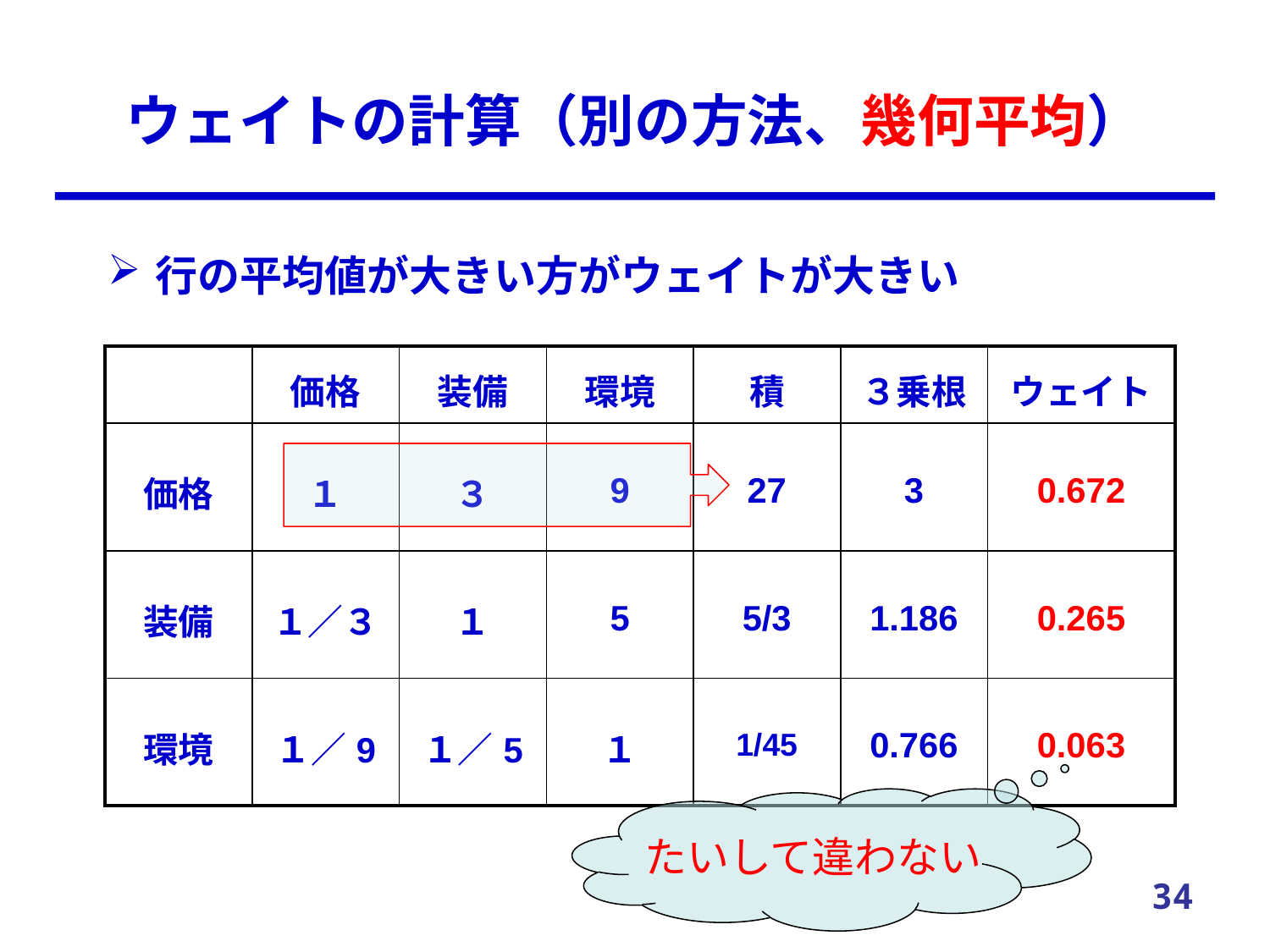

# ウェイトの計算（別の方法、幾何平均）
行の平均値が大きい方がウェイトが大きい
|  | 価格 | 装備 | 環境 | 積 | ３乗根 | ウェイト |
| --- | --- | --- | --- | --- | --- | --- |
| 価格 | １ | ３ | 9 | 27 | 3 | 0.672 |
| 装備 | １／３ | １ | 5 | 5/3 | 1.186 | 0.265 |
| 環境 | １／9 | １／5 | １ | 1/45 | 0.766 | 0.063 |

たいして違わない
34